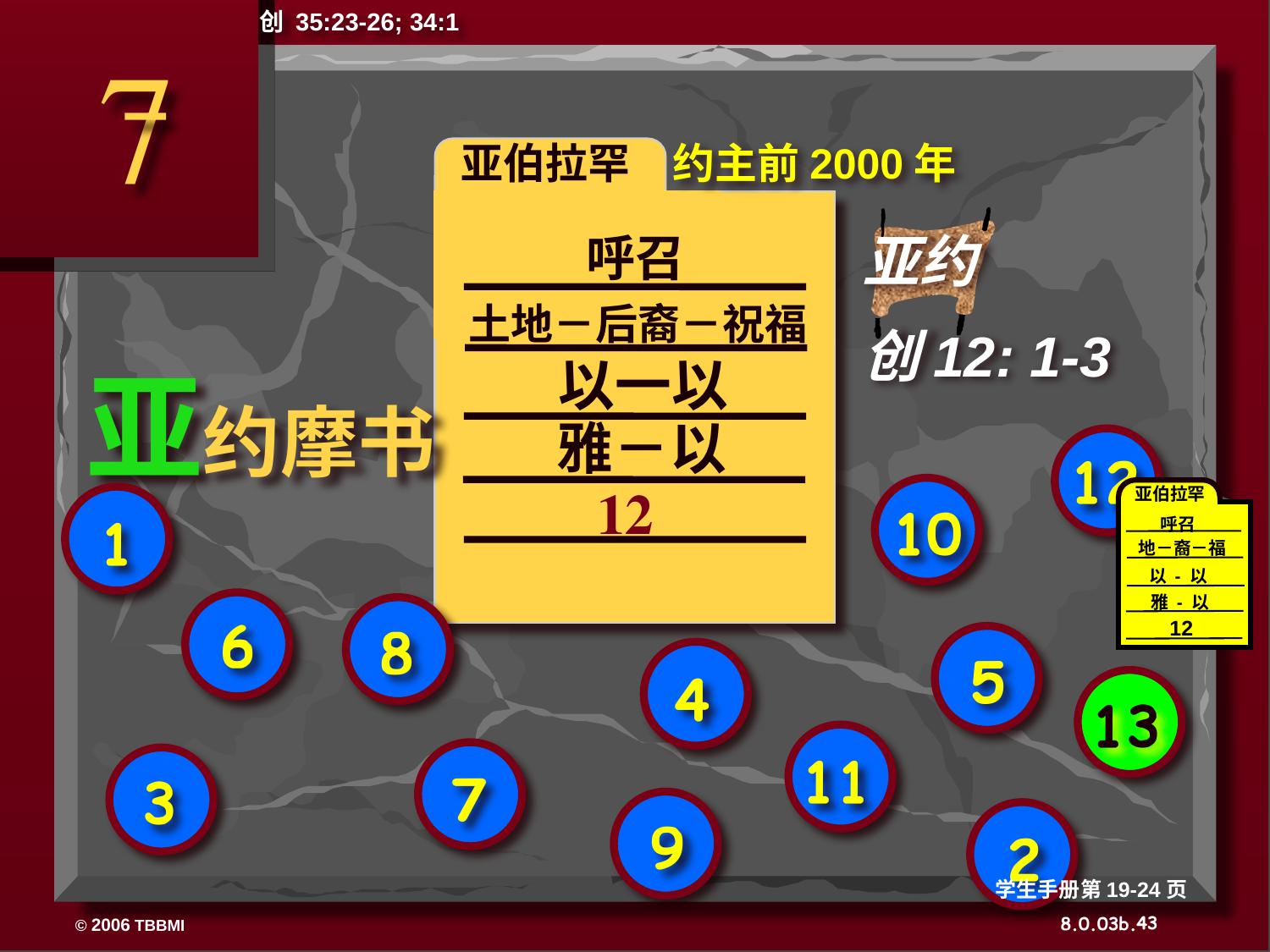

创 35:23-26; 34:1

7

 亚伯拉罕
约主前2000年
ABRAHAM

亚约

呼召

土地－后裔－祝福
创12: 1-3
以一以

亚约摩书

雅－以

12
12
亚伯拉罕

呼召
  地－裔－福

以 - 以
雅 - 以
12

10

1

6

8

5

4

13

11

7

3

9

2
学生手册第19-24页

43